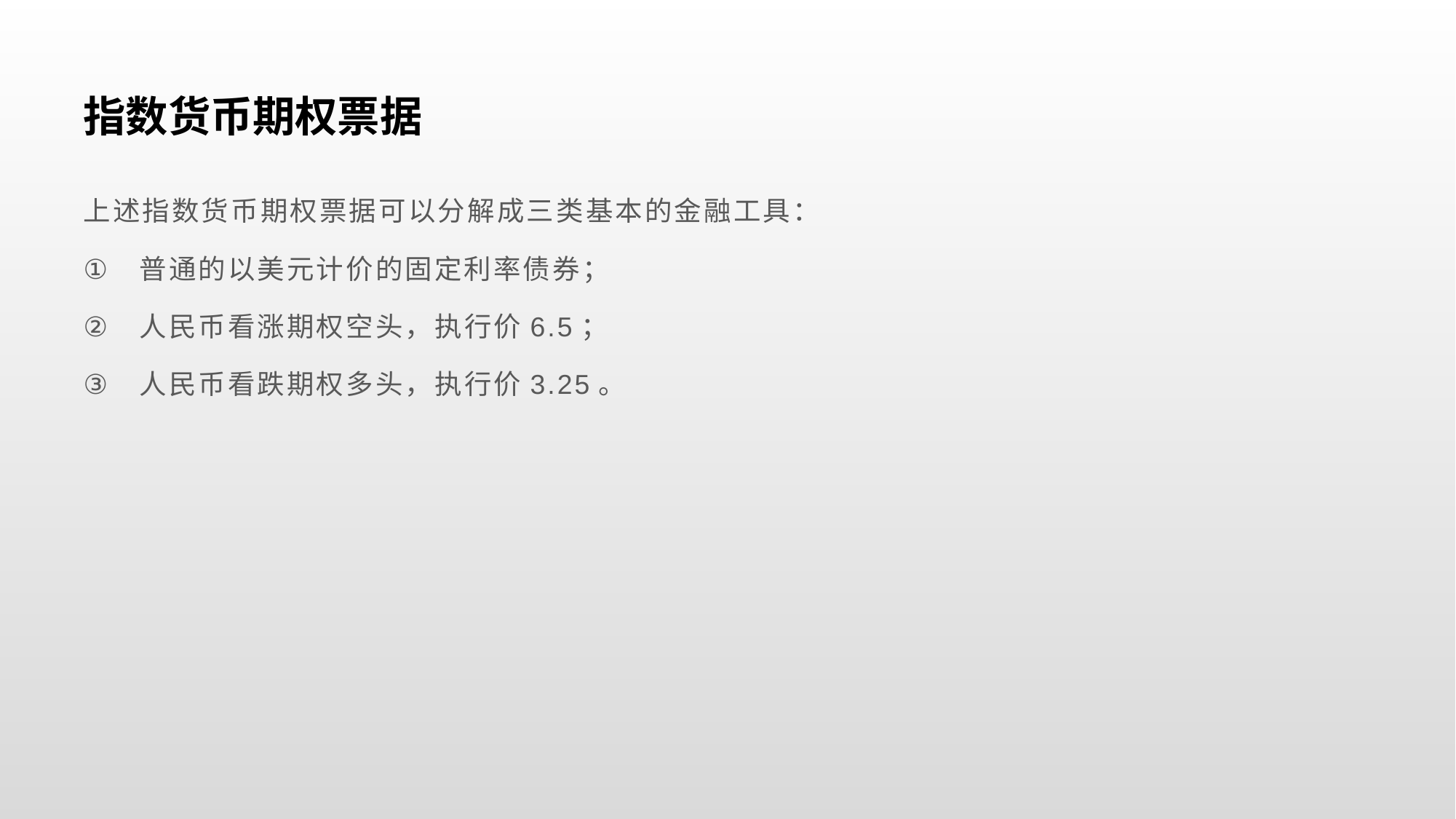

# 指数货币期权票据
上述指数货币期权票据可以分解成三类基本的金融工具：
 普通的以美元计价的固定利率债券；
 人民币看涨期权空头，执行价6.5；
 人民币看跌期权多头，执行价3.25。